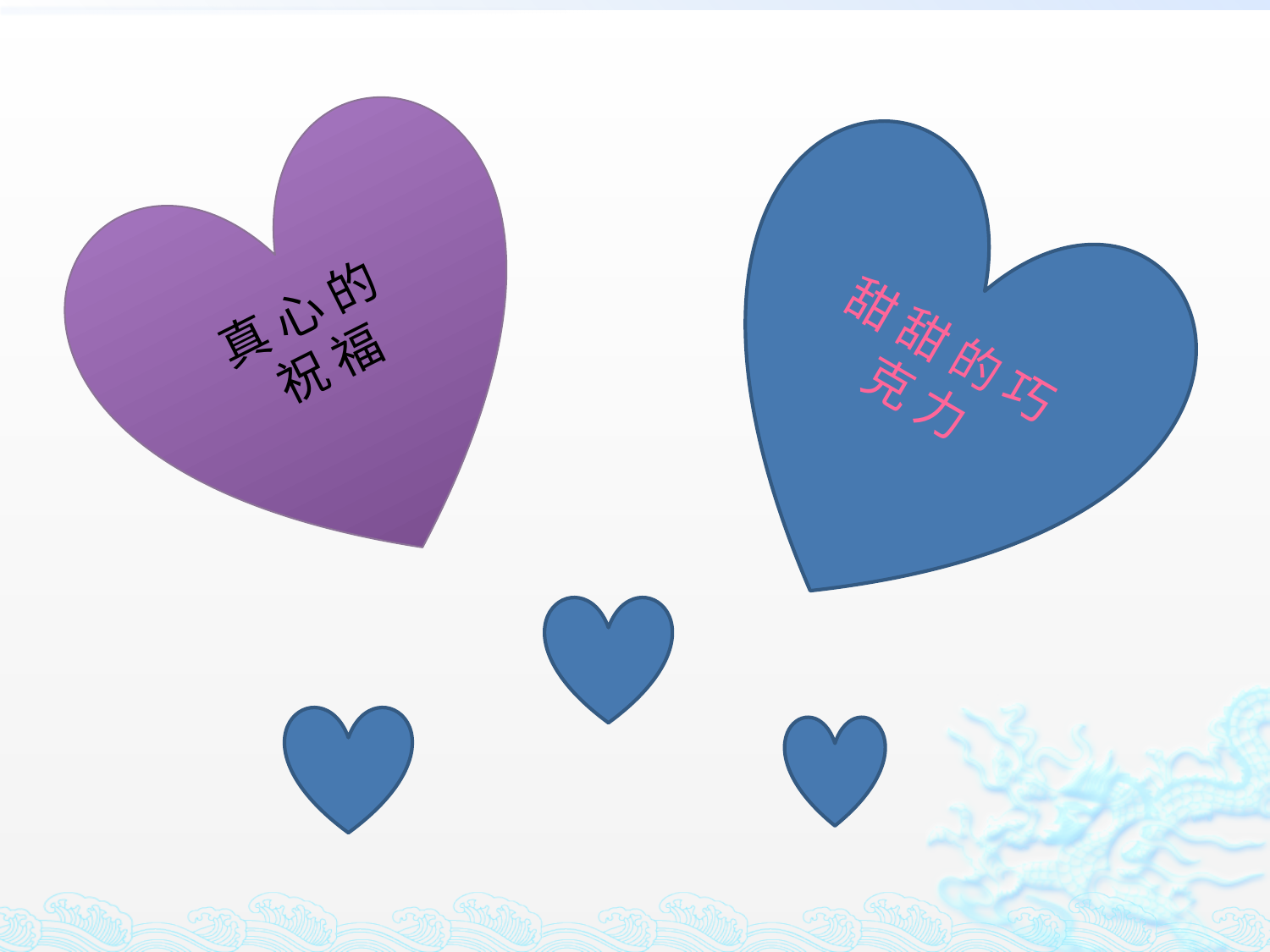

真 心 的
祝 福
甜 甜 的 巧 克 力